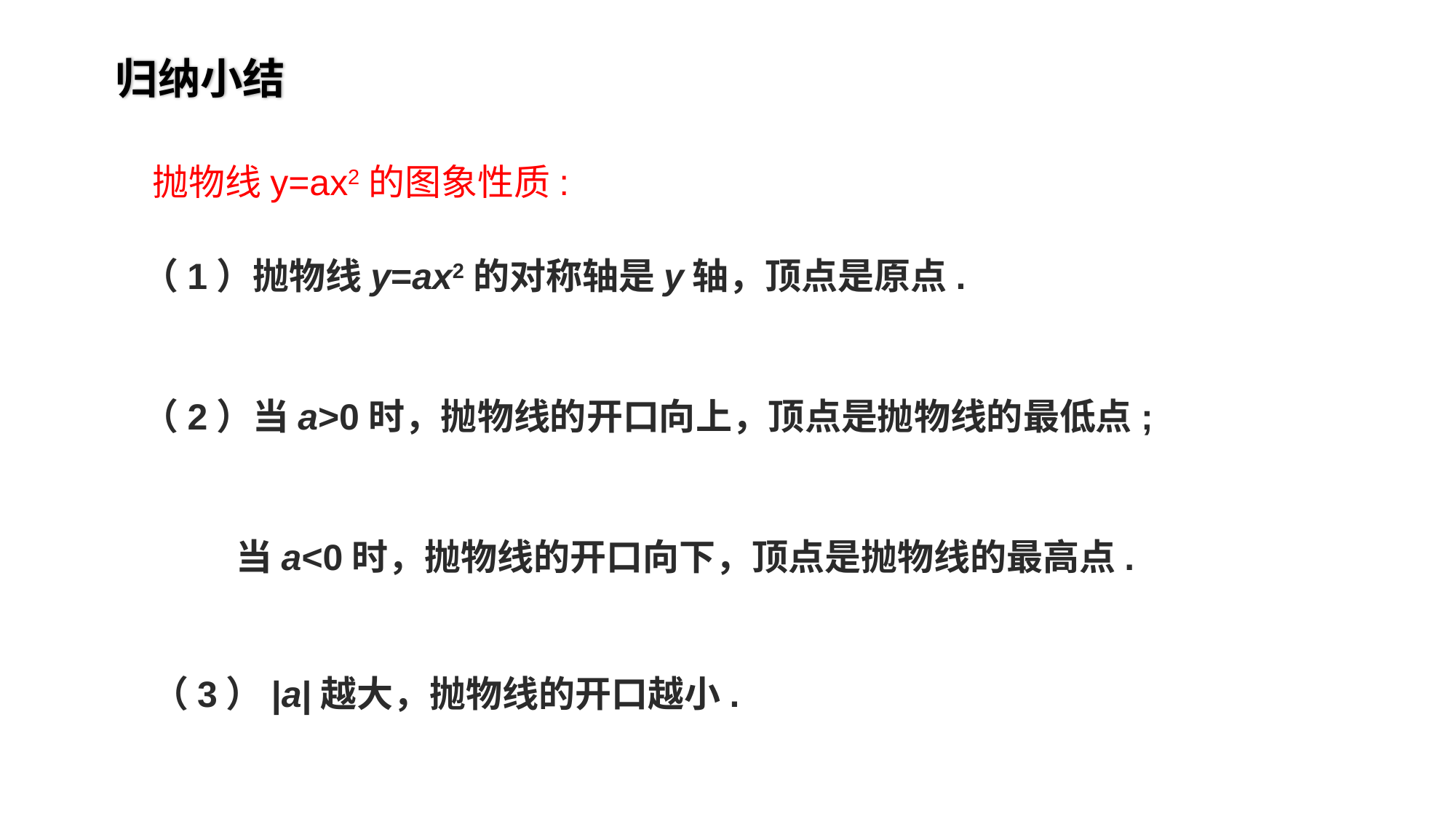

归纳小结
抛物线y=ax2的图象性质:
（1）抛物线y=ax2的对称轴是y轴，顶点是原点.
（2）当a>0时，抛物线的开口向上，顶点是抛物线的最低点;
         当a<0时，抛物线的开口向下，顶点是抛物线的最高点.
（3）|a|越大，抛物线的开口越小.